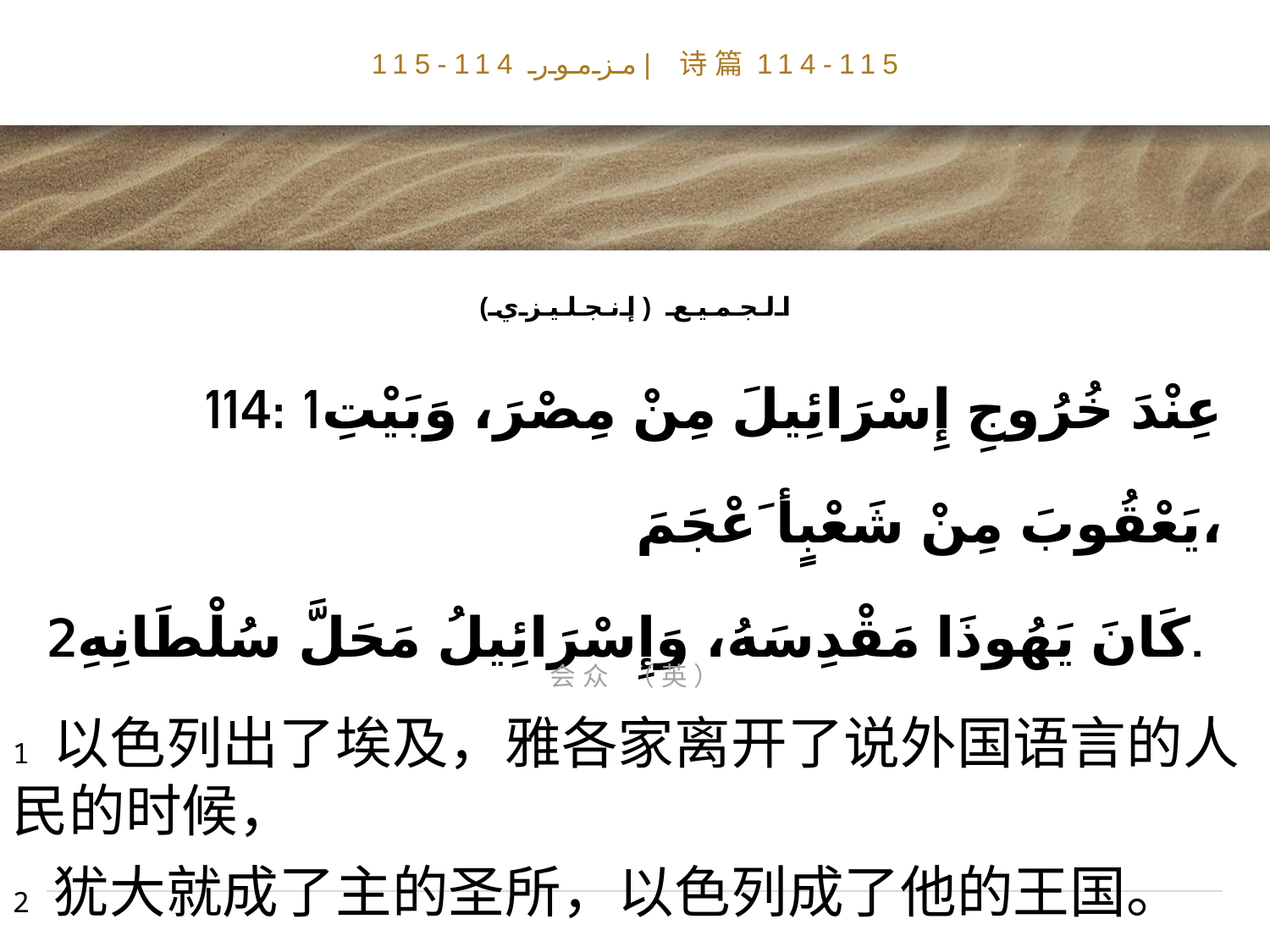

# مزمور 114-115| 诗篇114-115
الجميع (إنجليزي)
114: 1عِنْدَ خُرُوجِ إِسْرَائِيلَ مِنْ مِصْرَ، وَبَيْتِ يَعْقُوبَ مِنْ شَعْبٍأ َعْجَمَ،
 2كَانَ يَهُوذَا مَقْدِسَهُ، وَإِسْرَائِيلُ مَحَلَّ سُلْطَانِهِ.
会众 （英）
1 以色列出了埃及，雅各家离开了说外国语言的人民的时候，
2 犹大就成了主的圣所，以色列成了他的王国。